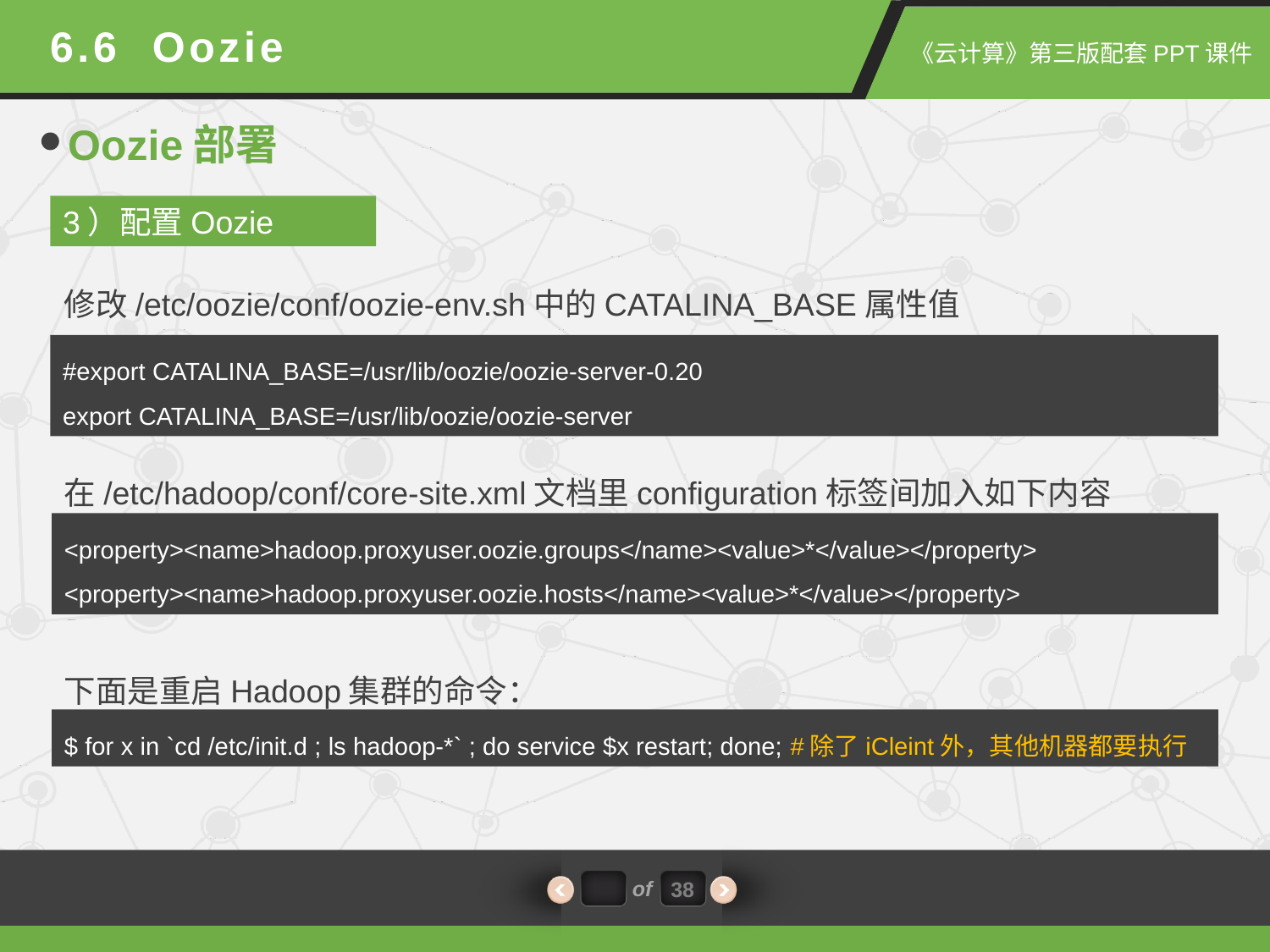

6.6  Oozie
Oozie部署

3）配置Oozie
修改/etc/oozie/conf/oozie-env.sh中的CATALINA_BASE属性值
#export CATALINA_BASE=/usr/lib/oozie/oozie-server-0.20
export CATALINA_BASE=/usr/lib/oozie/oozie-server
在/etc/hadoop/conf/core-site.xml文档里configuration标签间加入如下内容
<property><name>hadoop.proxyuser.oozie.groups</name><value>*</value></property>
<property><name>hadoop.proxyuser.oozie.hosts</name><value>*</value></property>
下面是重启Hadoop集群的命令：
$ for x in `cd /etc/init.d ; ls hadoop-*` ; do service $x restart; done; #除了iCleint外，其他机器都要执行
25